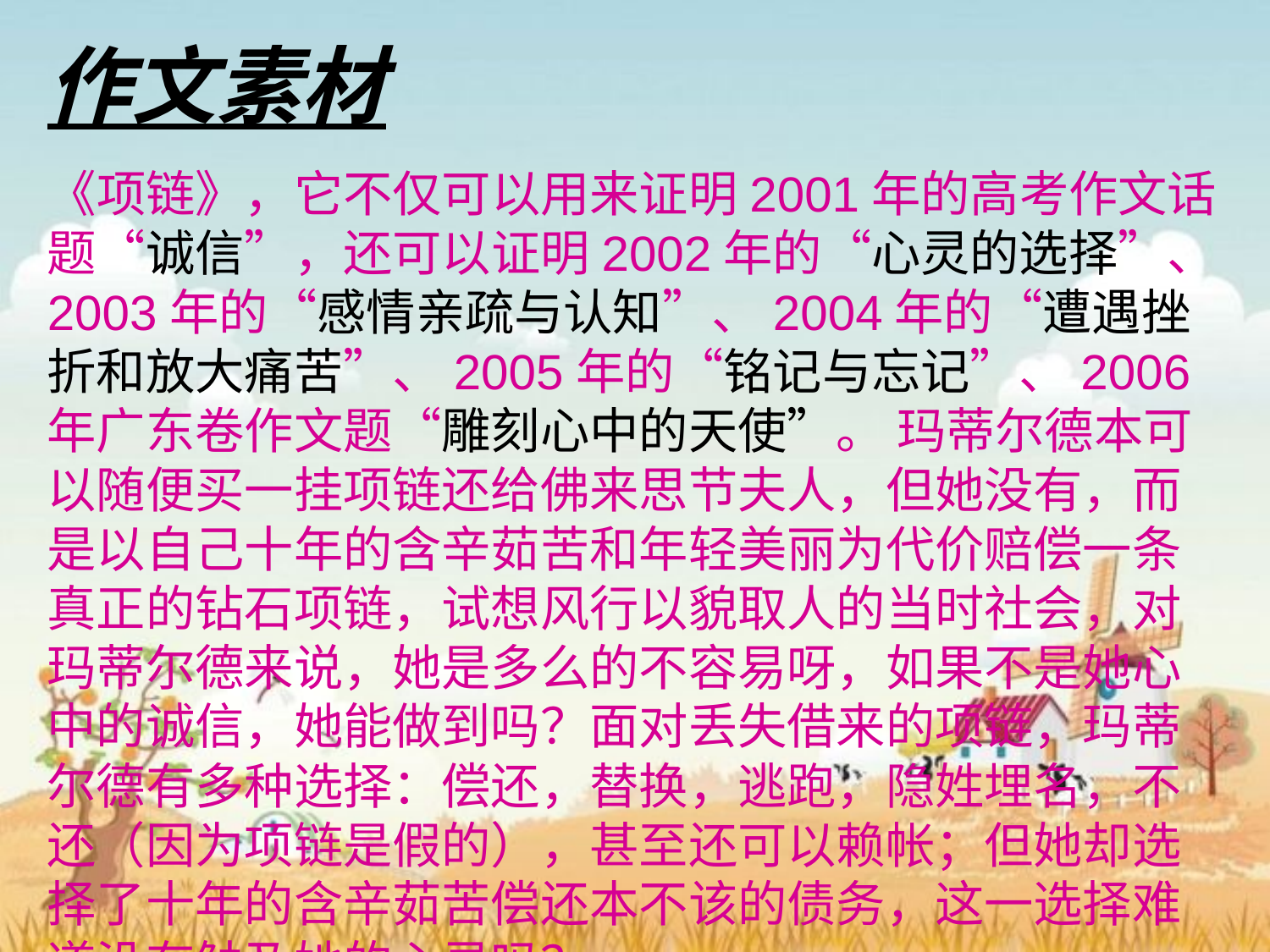

作文素材
《项链》，它不仅可以用来证明2001年的高考作文话题“诚信”，还可以证明2002年的“心灵的选择”、2003年的“感情亲疏与认知”、2004年的“遭遇挫折和放大痛苦”、2005年的“铭记与忘记”、2006年广东卷作文题“雕刻心中的天使”。 玛蒂尔德本可以随便买一挂项链还给佛来思节夫人，但她没有，而是以自己十年的含辛茹苦和年轻美丽为代价赔偿一条真正的钻石项链，试想风行以貌取人的当时社会，对玛蒂尔德来说，她是多么的不容易呀，如果不是她心中的诚信，她能做到吗？面对丢失借来的项链，玛蒂尔德有多种选择：偿还，替换，逃跑，隐姓埋名，不还（因为项链是假的），甚至还可以赖帐；但她却选择了十年的含辛茹苦偿还本不该的债务，这一选择难道没有触及她的心灵吗？